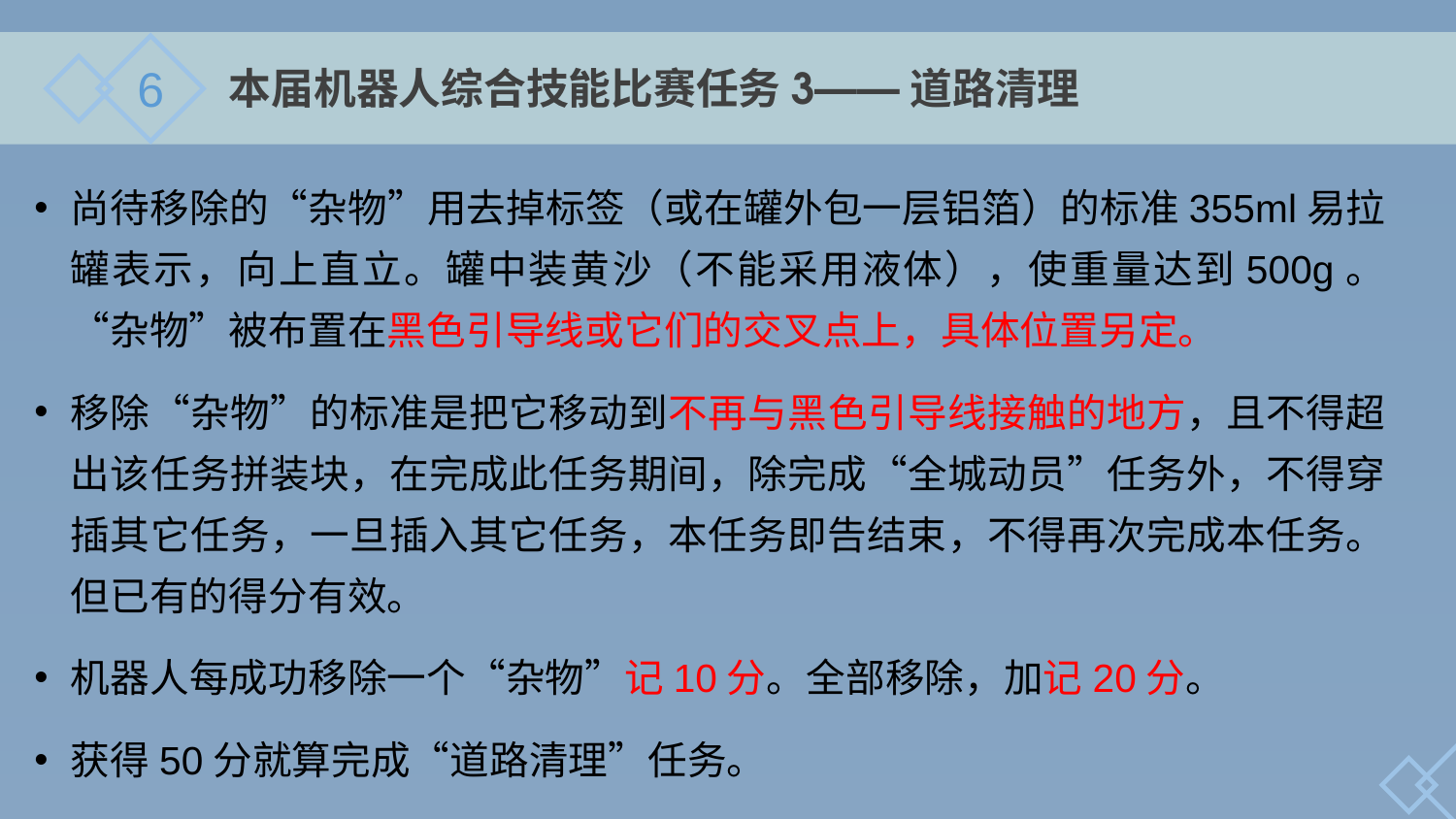

6
本届机器人综合技能比赛任务3——道路清理

尚待移除的“杂物”用去掉标签（或在罐外包一层铝箔）的标准355ml易拉罐表示，向上直立。罐中装黄沙（不能采用液体），使重量达到500g。“杂物”被布置在黑色引导线或它们的交叉点上，具体位置另定。
移除“杂物”的标准是把它移动到不再与黑色引导线接触的地方，且不得超出该任务拼装块，在完成此任务期间，除完成“全城动员”任务外，不得穿插其它任务，一旦插入其它任务，本任务即告结束，不得再次完成本任务。但已有的得分有效。
机器人每成功移除一个“杂物”记10分。全部移除，加记20分。
获得50分就算完成“道路清理”任务。